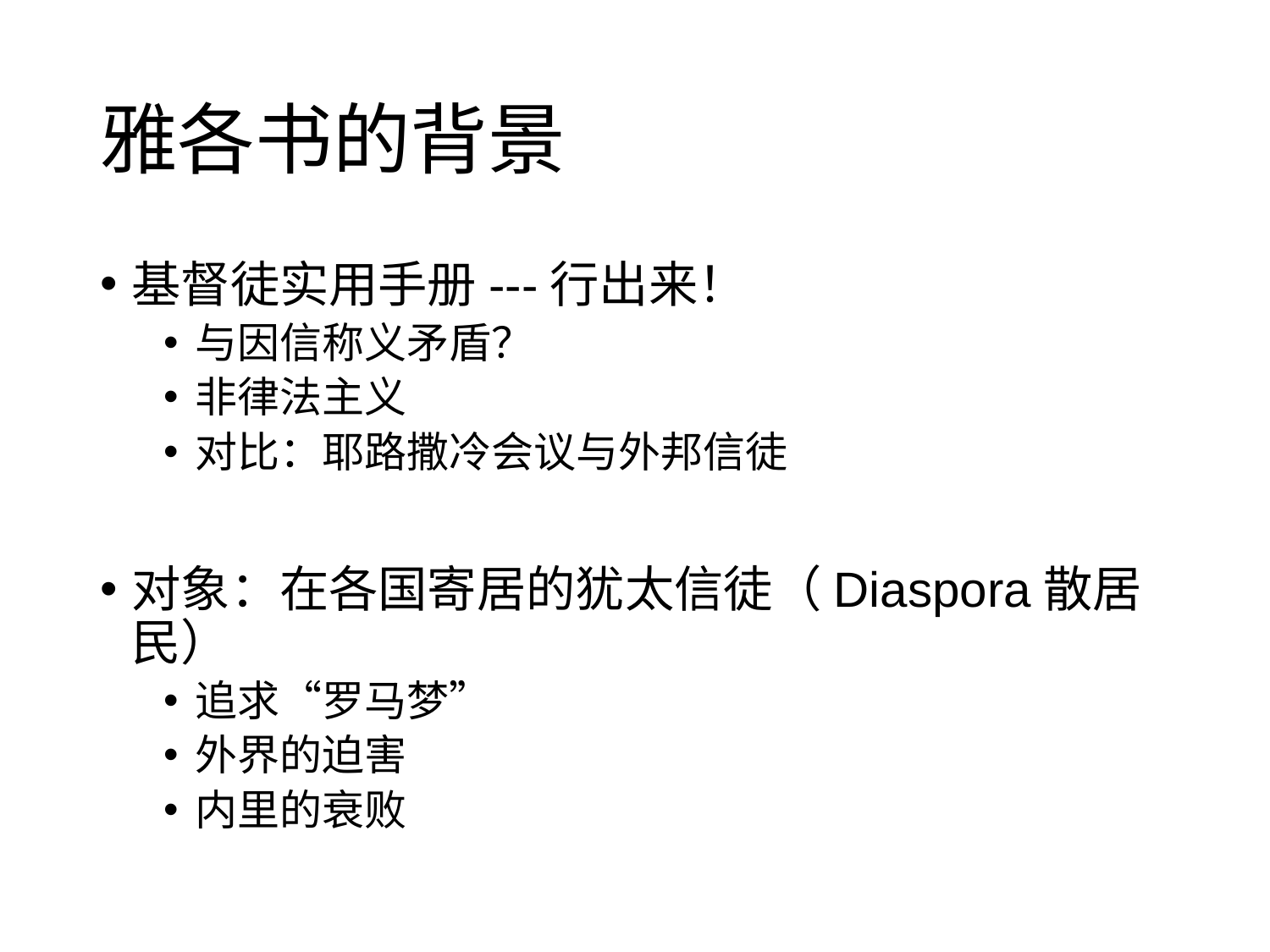

# 雅各书的背景
基督徒实用手册---行出来！
与因信称义矛盾？
非律法主义
对比：耶路撒冷会议与外邦信徒

对象：在各国寄居的犹太信徒（Diaspora散居民）
追求“罗马梦”
外界的迫害
内里的衰败